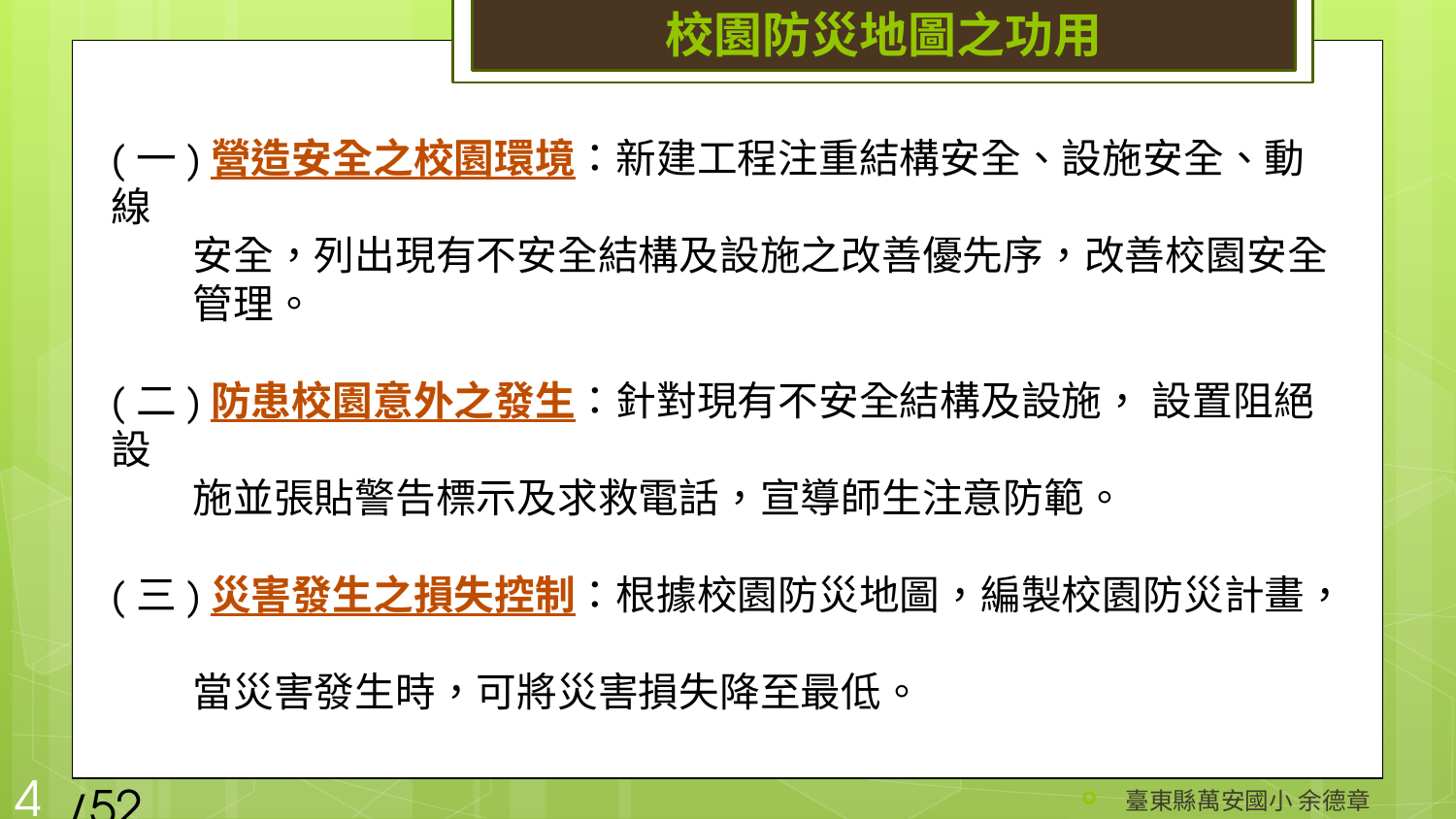

# 校園防災地圖之功用
(一)營造安全之校園環境：新建工程注重結構安全、設施安全、動線
　　安全，列出現有不安全結構及設施之改善優先序，改善校園安全
　　管理。

(二)防患校園意外之發生：針對現有不安全結構及設施， 設置阻絕設
　　施並張貼警告標示及求救電話，宣導師生注意防範。

(三)災害發生之損失控制：根據校園防災地圖，編製校園防災計畫，
　　當災害發生時，可將災害損失降至最低。
/52
4
臺東縣萬安國小 余德章